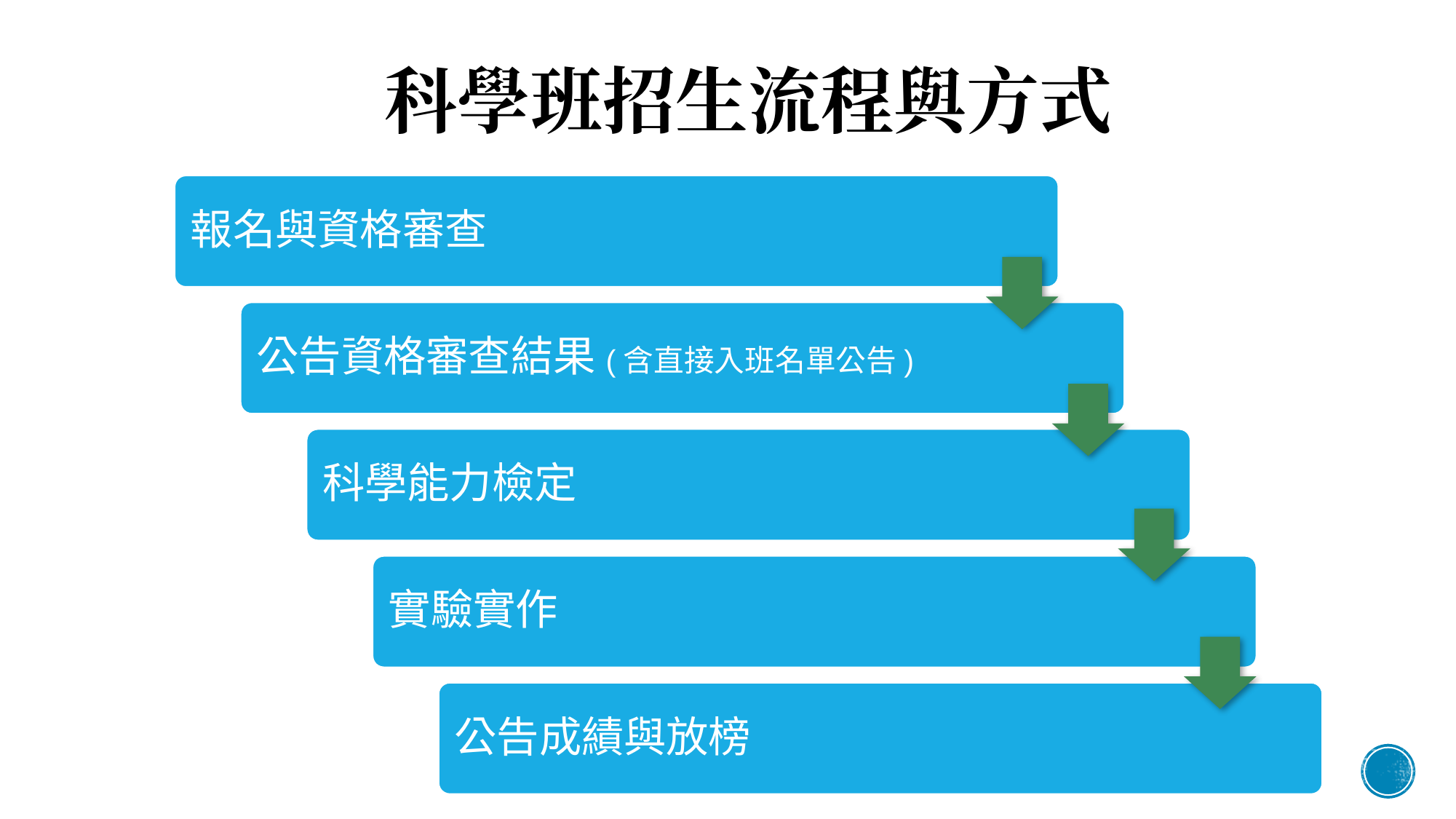

# 科學班招生流程與方式

報名與資格審查

公告資格審查結果(含直接入班名單公告)

科學能力檢定

實驗實作

公告成績與放榜